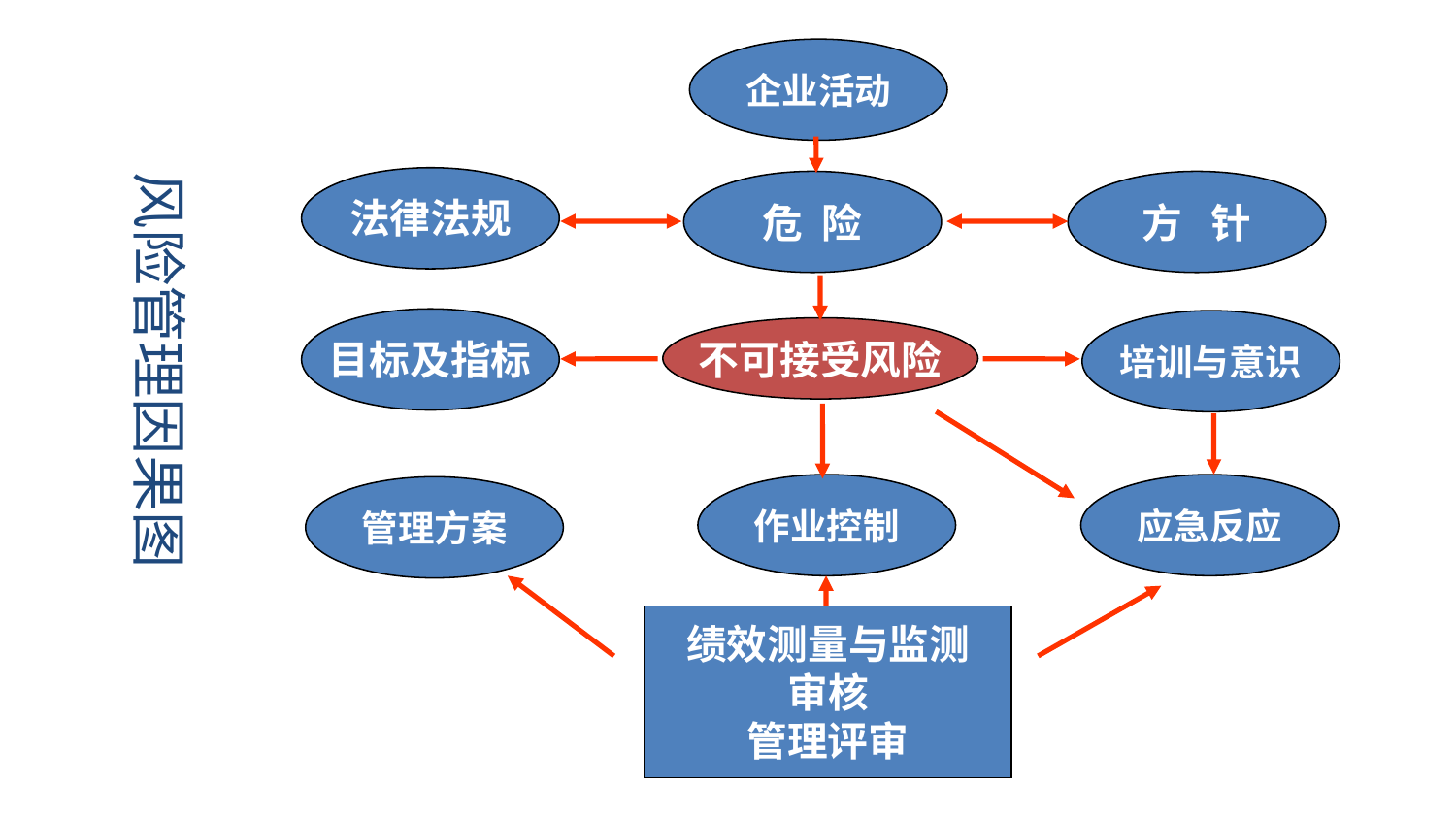

企业活动

法律法规
危  险
方   针

目标及指标
培训与意识
不可接受风险

作业控制
应急反应
管理方案

绩效测量与监测
审核
管理评审
风险管理因果图